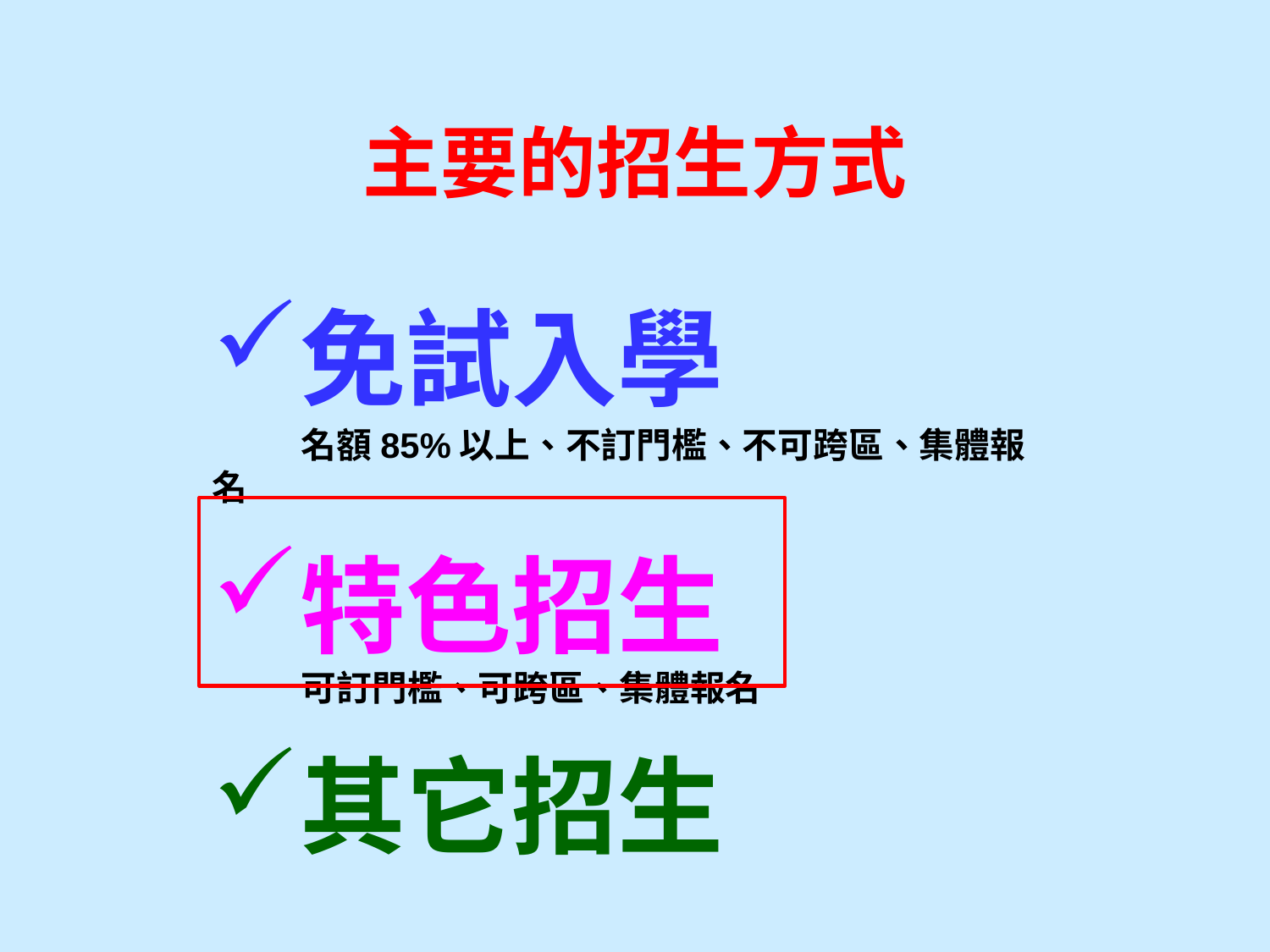

主要的招生方式
免試入學
          名額85%以上、不訂門檻、不可跨區、集體報名
特色招生
          可訂門檻、可跨區、集體報名
其它招生